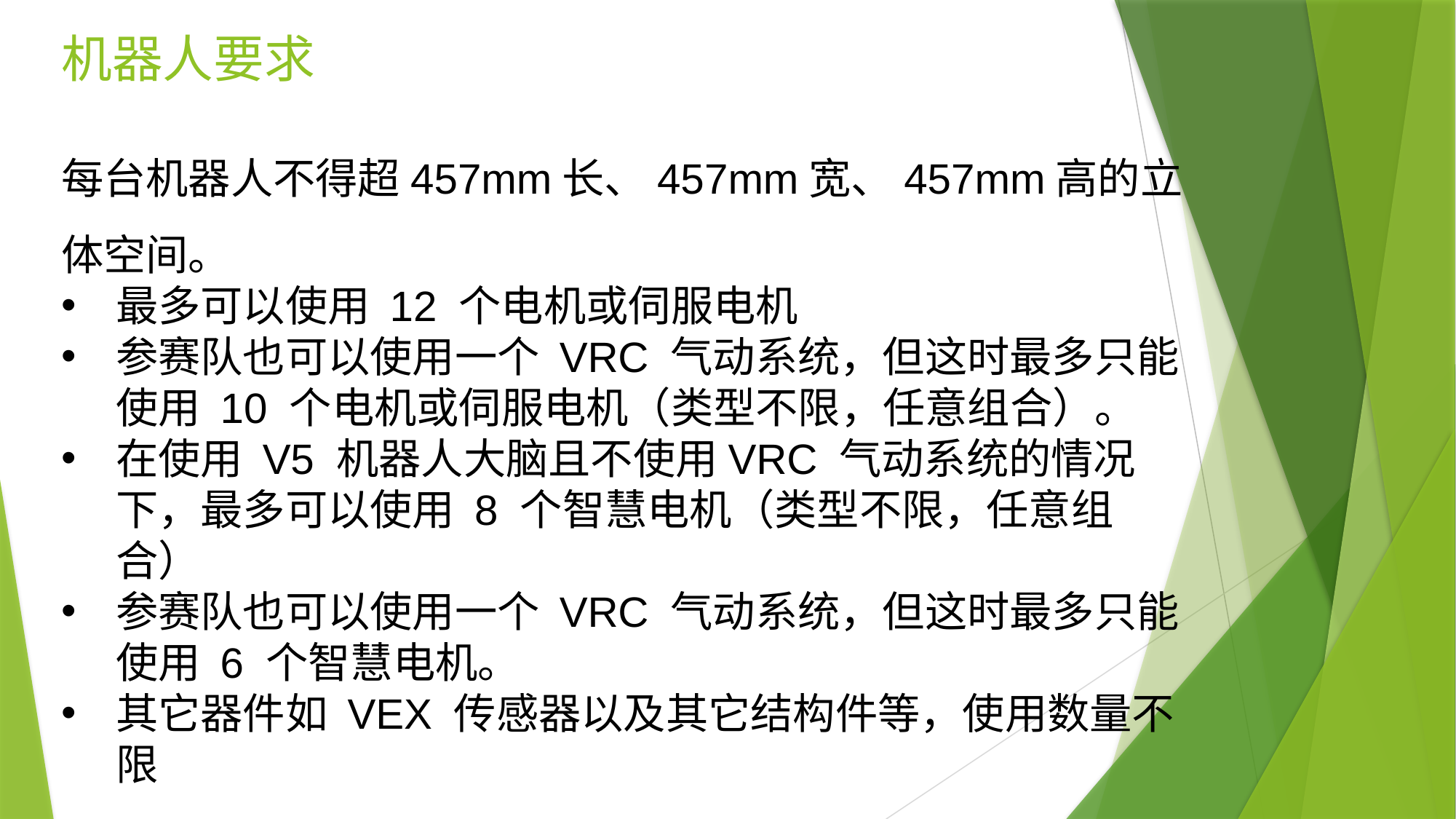

# 机器人要求
每台机器人不得超457mm长、457mm宽、457mm高的立体空间。
最多可以使用 12 个电机或伺服电机
参赛队也可以使用一个 VRC 气动系统，但这时最多只能使用 10 个电机或伺服电机（类型不限，任意组合）。
在使用 V5 机器人大脑且不使用VRC 气动系统的情况下，最多可以使用 8 个智慧电机（类型不限，任意组合）
参赛队也可以使用一个 VRC 气动系统，但这时最多只能使用 6 个智慧电机。
其它器件如 VEX 传感器以及其它结构件等，使用数量不限